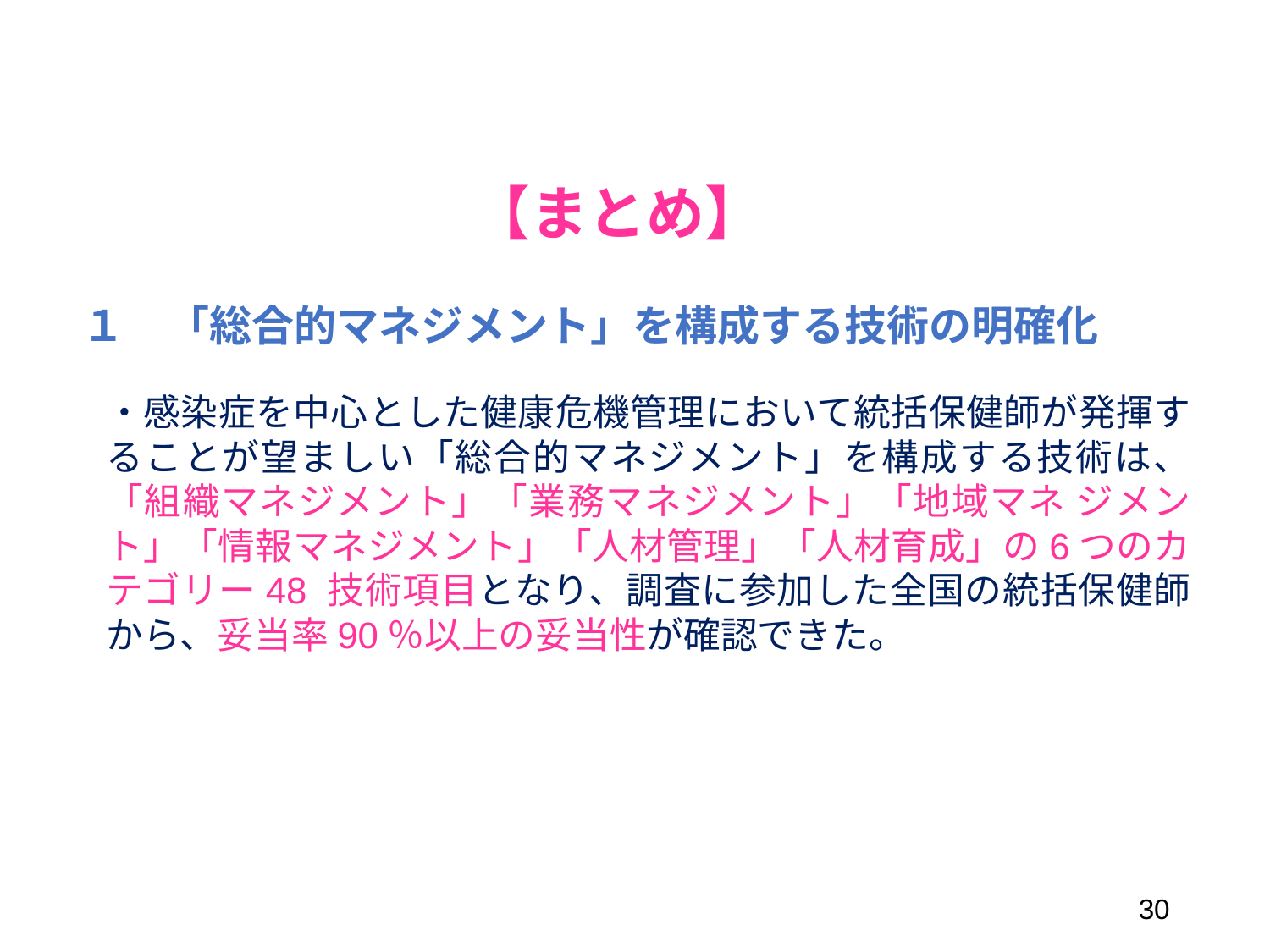

【まとめ】
１　「総合的マネジメント」を構成する技術の明確化

・感染症を中心とした健康危機管理において統括保健師が発揮することが望ましい「総合的マネジメント」を構成する技術は、「組織マネジメント」「業務マネジメント」「地域マネ ジメント」「情報マネジメント」「人材管理」「人材育成」の6つのカテゴリー48 技術項目となり、調査に参加した全国の統括保健師から、妥当率90％以上の妥当性が確認できた。
30